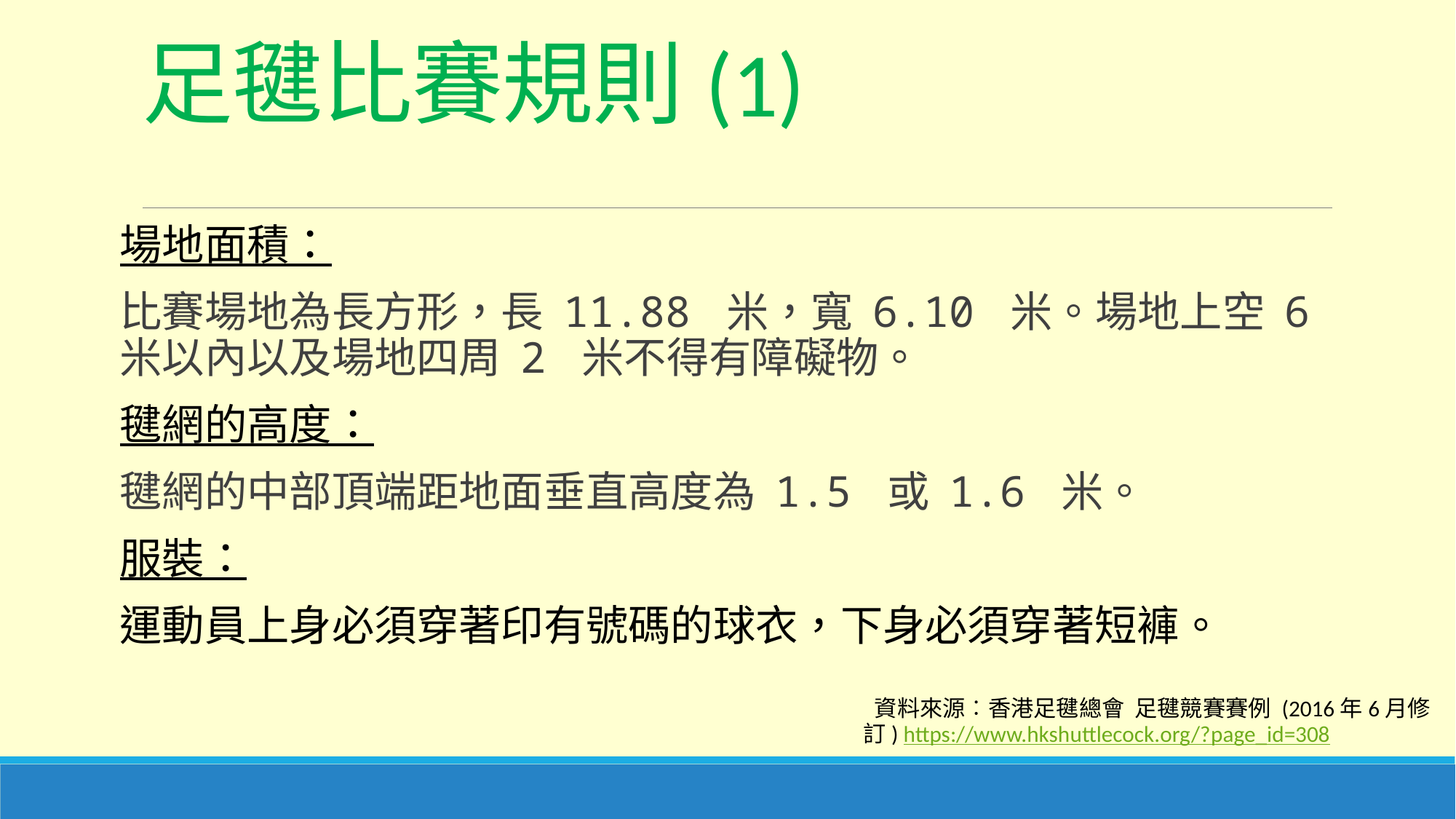

# 足毽比賽規則(1)
場地面積：
比賽場地為長方形，長 11.88 米，寬 6.10 米。場地上空 6 米以內以及場地四周 2 米不得有障礙物。
毽網的高度：
毽網的中部頂端距地面垂直高度為 1.5 或 1.6 米。
服裝：
運動員上身必須穿著印有號碼的球衣，下身必須穿著短褲。

 資料來源︰香港足毽總會  足毽競賽賽例 (2016年6月修訂) https://www.hkshuttlecock.org/?page_id=308